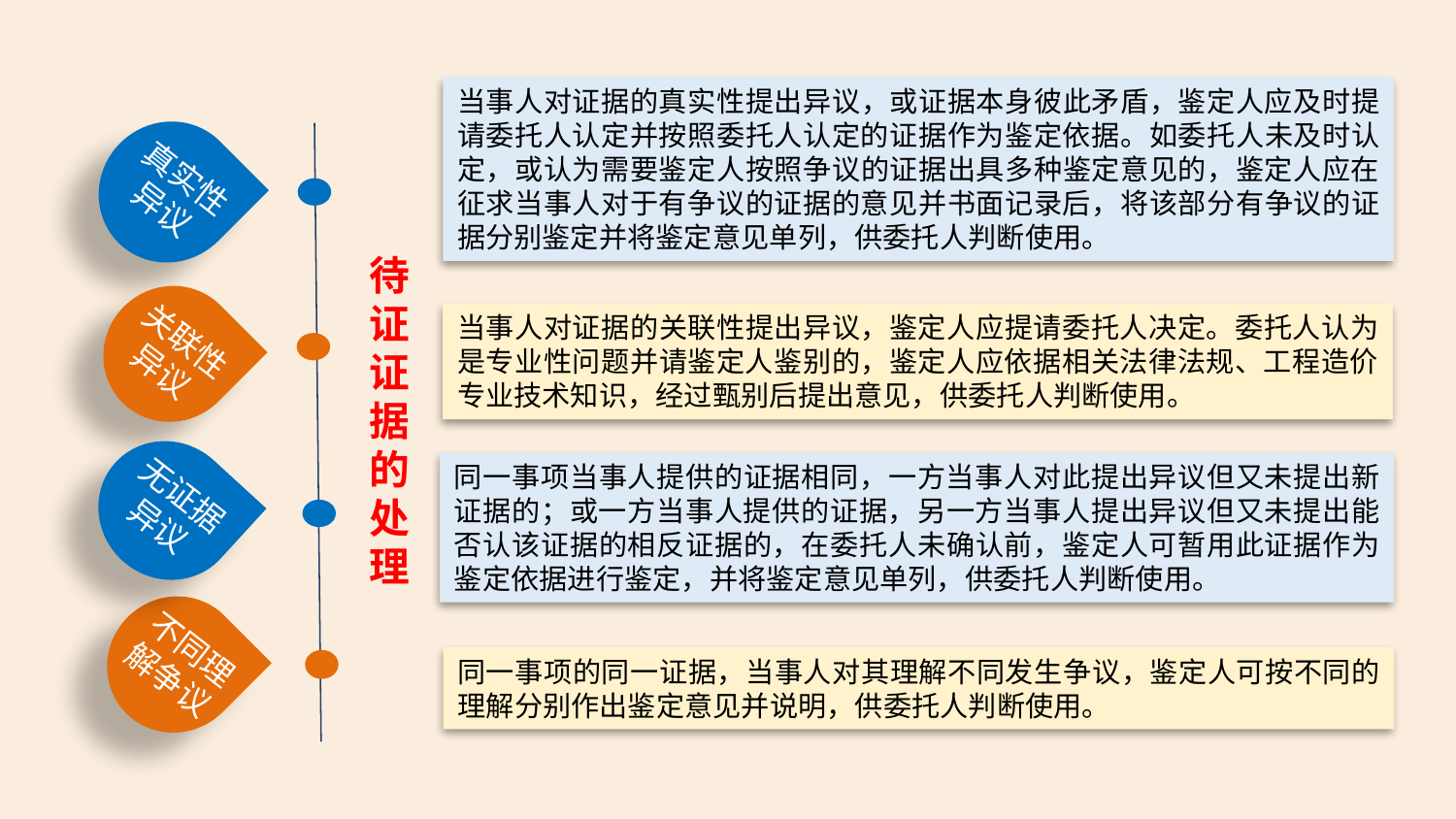

当事人对证据的真实性提出异议，或证据本身彼此矛盾，鉴定人应及时提请委托人认定并按照委托人认定的证据作为鉴定依据。如委托人未及时认定，或认为需要鉴定人按照争议的证据出具多种鉴定意见的，鉴定人应在征求当事人对于有争议的证据的意见并书面记录后，将该部分有争议的证据分别鉴定并将鉴定意见单列，供委托人判断使用。

真实性异议

关联性异议
当事人对证据的关联性提出异议，鉴定人应提请委托人决定。委托人认为是专业性问题并请鉴定人鉴别的，鉴定人应依据相关法律法规、工程造价专业技术知识，经过甄别后提出意见，供委托人判断使用。
待证证据
的处理

无证据异议
同一事项当事人提供的证据相同，一方当事人对此提出异议但又未提出新证据的；或一方当事人提供的证据，另一方当事人提出异议但又未提出能否认该证据的相反证据的，在委托人未确认前，鉴定人可暂用此证据作为鉴定依据进行鉴定，并将鉴定意见单列，供委托人判断使用。

不同理解争议
同一事项的同一证据，当事人对其理解不同发生争议，鉴定人可按不同的理解分别作出鉴定意见并说明，供委托人判断使用。